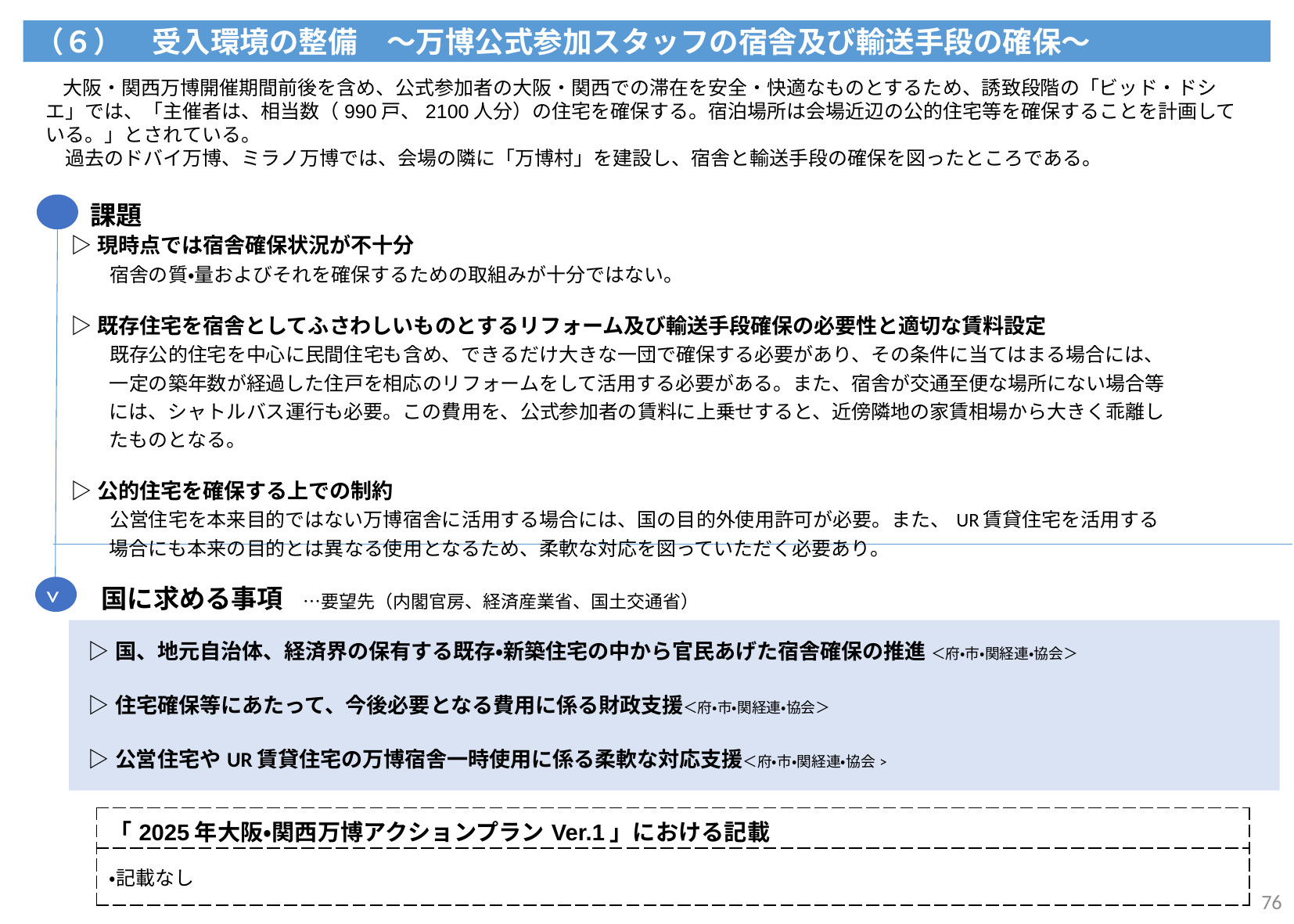

（６）　受入環境の整備　～万博公式参加スタッフの宿舎及び輸送手段の確保～
　大阪・関西万博開催期間前後を含め、公式参加者の大阪・関西での滞在を安全・快適なものとするため、誘致段階の「ビッド・ドシエ」では、「主催者は、相当数（990戸、2100人分）の住宅を確保する。宿泊場所は会場近辺の公的住宅等を確保することを計画している。」とされている。
　過去のドバイ万博、ミラノ万博では、会場の隣に「万博村」を建設し、宿舎と輸送手段の確保を図ったところである。

課題

| ▷現時点では宿舎確保状況が不十分 　　宿舎の質・量およびそれを確保するための取組みが十分ではない。 ▷既存住宅を宿舎としてふさわしいものとするリフォーム及び輸送手段確保の必要性と適切な賃料設定 　　既存公的住宅を中心に民間住宅も含め、できるだけ大きな一団で確保する必要があり、その条件に当てはまる場合には、 　　一定の築年数が経過した住戸を相応のリフォームをして活用する必要がある。また、宿舎が交通至便な場所にない場合等 　　には、シャトルバス運行も必要。この費用を、公式参加者の賃料に上乗せすると、近傍隣地の家賃相場から大きく乖離し 　　たものとなる。 ▷公的住宅を確保する上での制約 　　公営住宅を本来目的ではない万博宿舎に活用する場合には、国の目的外使用許可が必要。また、UR賃貸住宅を活用する 　　場合にも本来の目的とは異なる使用となるため、柔軟な対応を図っていただく必要あり。 |
| --- |
>

国に求める事項　…要望先（内閣官房、経済産業省、国土交通省）

| ▷国、地元自治体、経済界の保有する既存・新築住宅の中から官民あげた宿舎確保の推進 ＜府・市・関経連・協会＞ |
| --- |
| ▷住宅確保等にあたって、今後必要となる費用に係る財政支援＜府・市・関経連・協会＞ |
| ▷公営住宅やUR賃貸住宅の万博宿舎一時使用に係る柔軟な対応支援＜府・市・関経連・協会> |
| 「2025年大阪・関西万博アクションプランVer.1」における記載 |
| --- |
| ・記載なし |

76